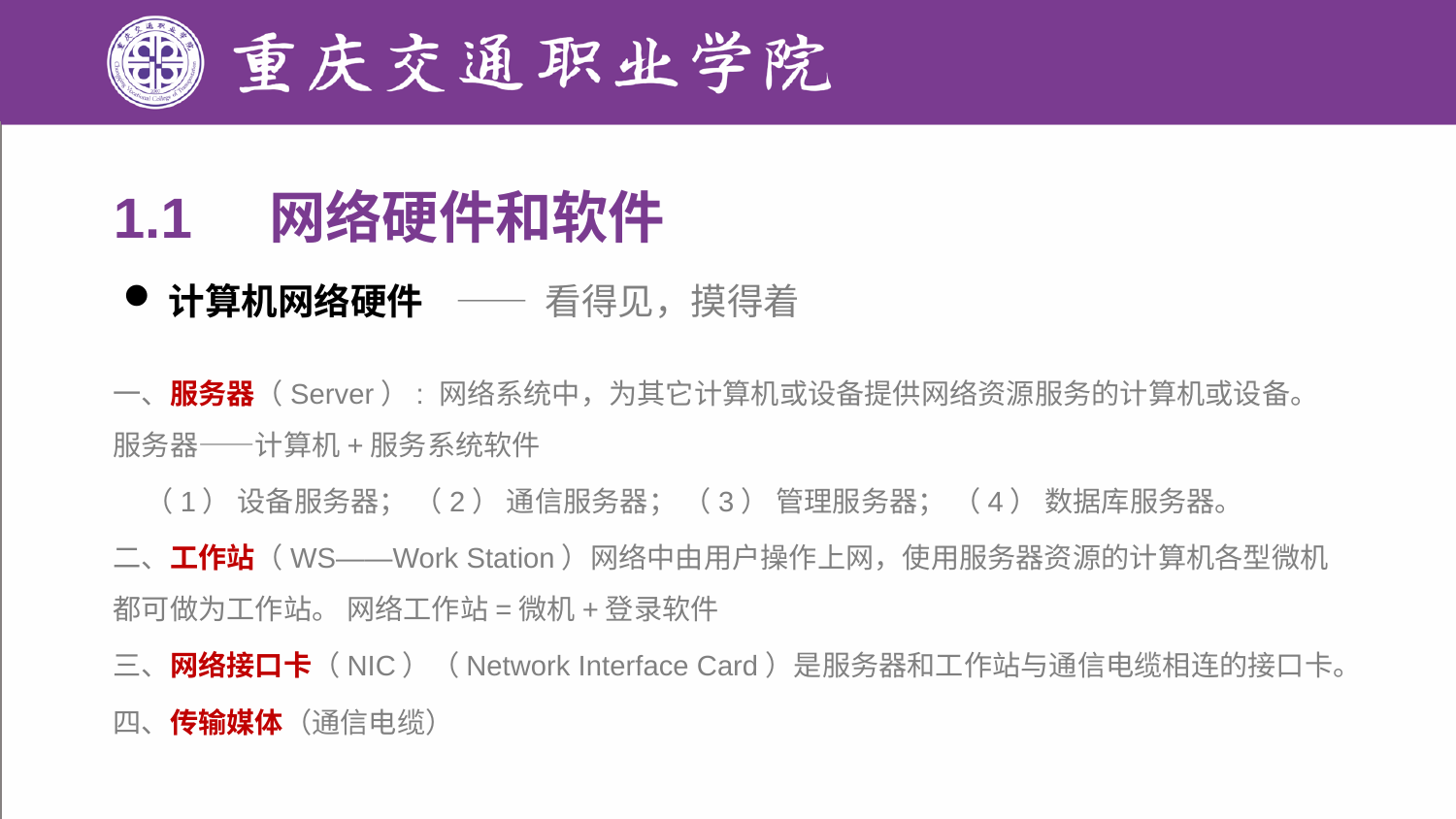

1.1    网络硬件和软件
计算机网络硬件
—— 看得见，摸得着
一、服务器（Server）: 网络系统中，为其它计算机或设备提供网络资源服务的计算机或设备。 服务器——计算机+服务系统软件
    （1） 设备服务器； （2） 通信服务器； （3） 管理服务器； （4） 数据库服务器。
二、工作站（WS——Work Station）网络中由用户操作上网，使用服务器资源的计算机各型微机都可做为工作站。 网络工作站=微机+登录软件
三、网络接口卡（NIC）（Network Interface Card）是服务器和工作站与通信电缆相连的接口卡。
四、传输媒体（通信电缆）